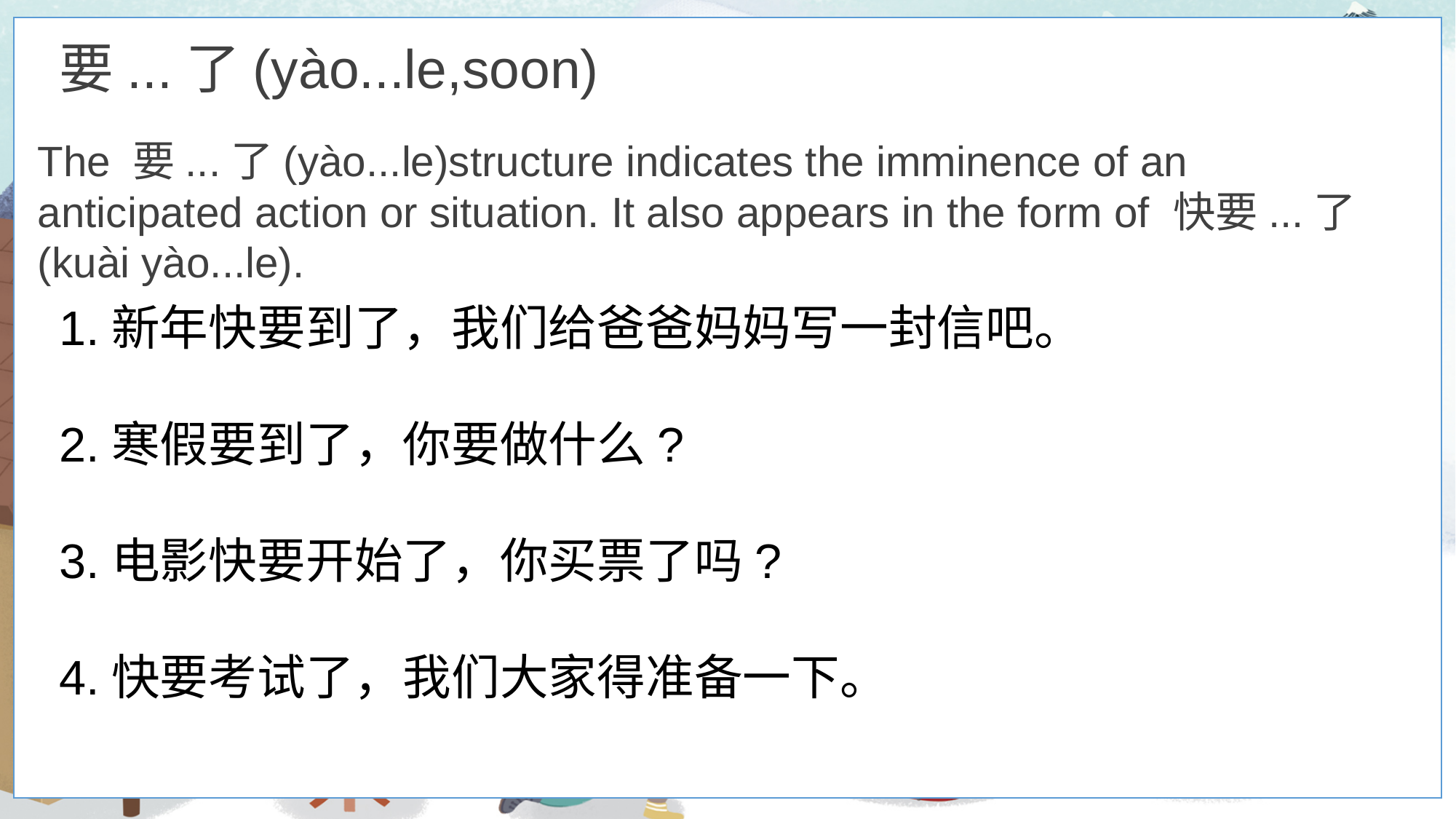

要...了(yào...le,soon)
The 要...了(yào...le)structure indicates the imminence of an anticipated action or situation. It also appears in the form of 快要...了(kuài yào...le).
1.新年快要到了，我们给爸爸妈妈写一封信吧。

2.寒假要到了，你要做什么?

3.电影快要开始了，你买票了吗?

4.快要考试了，我们大家得准备一下。